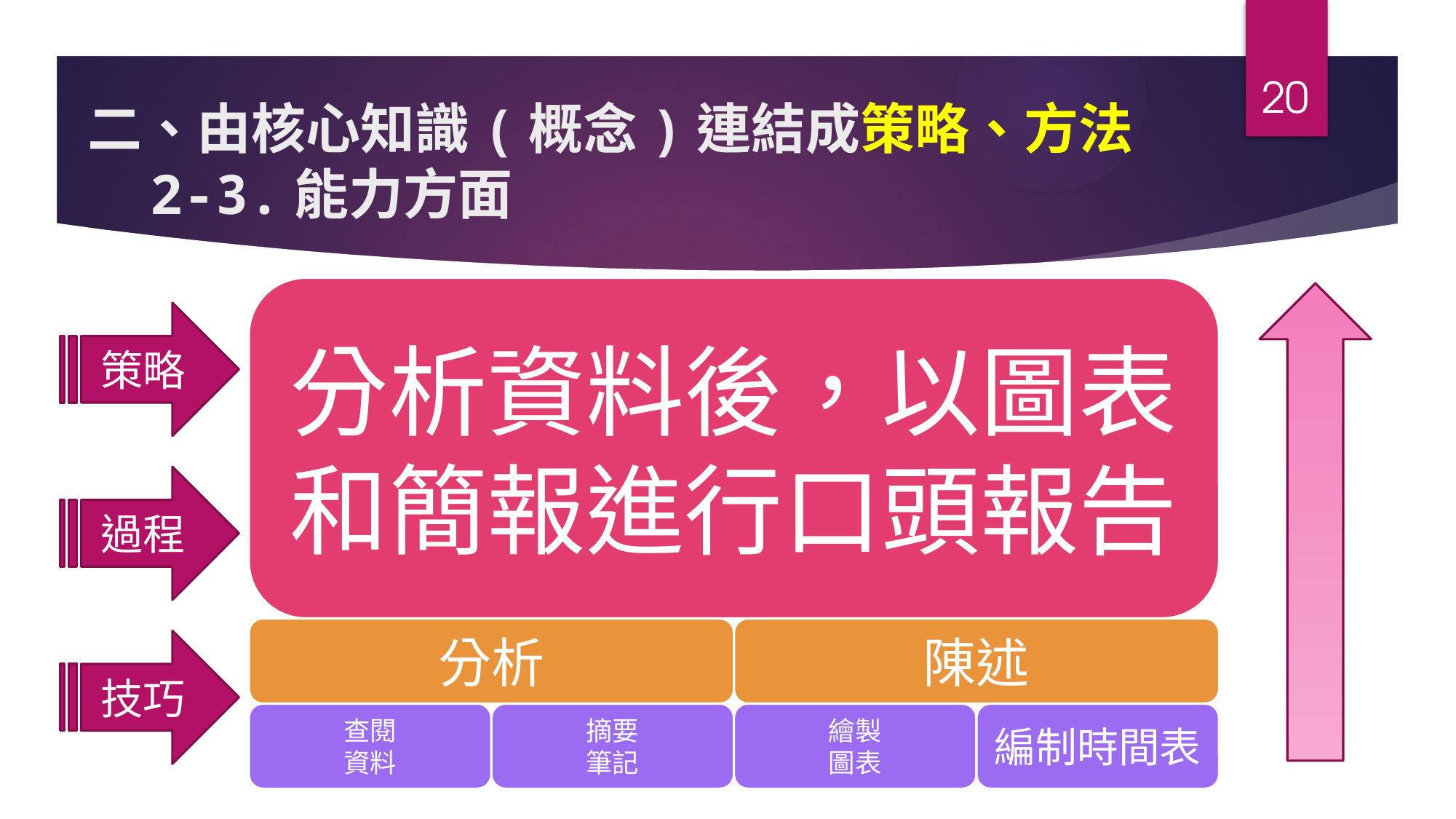

20
# 二、由核心知識(概念)連結成策略、方法 2-3.能力方面
分析資料後，以圖表和簡報進行口頭報告
分析
查閱
資料
摘要
筆記
陳述
繪製
圖表
編制時間表

策略
過程
技巧